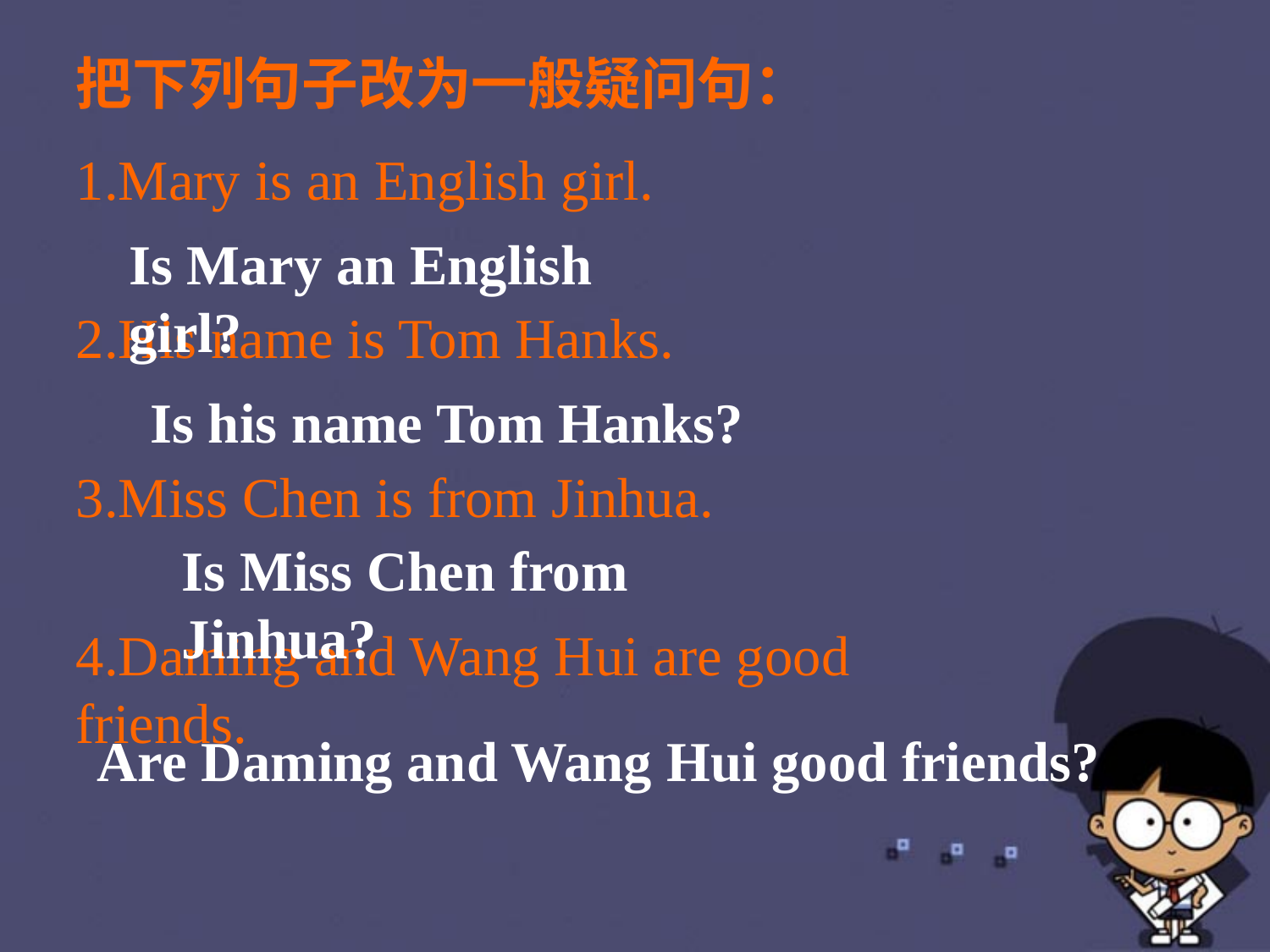

把下列句子改为一般疑问句：
1.Mary is an English girl.
2.His name is Tom Hanks.
3.Miss Chen is from Jinhua.
4.Daming and Wang Hui are good friends.
Is Mary an English girl?
Is his name Tom Hanks?
Is Miss Chen from Jinhua?
Are Daming and Wang Hui good friends?